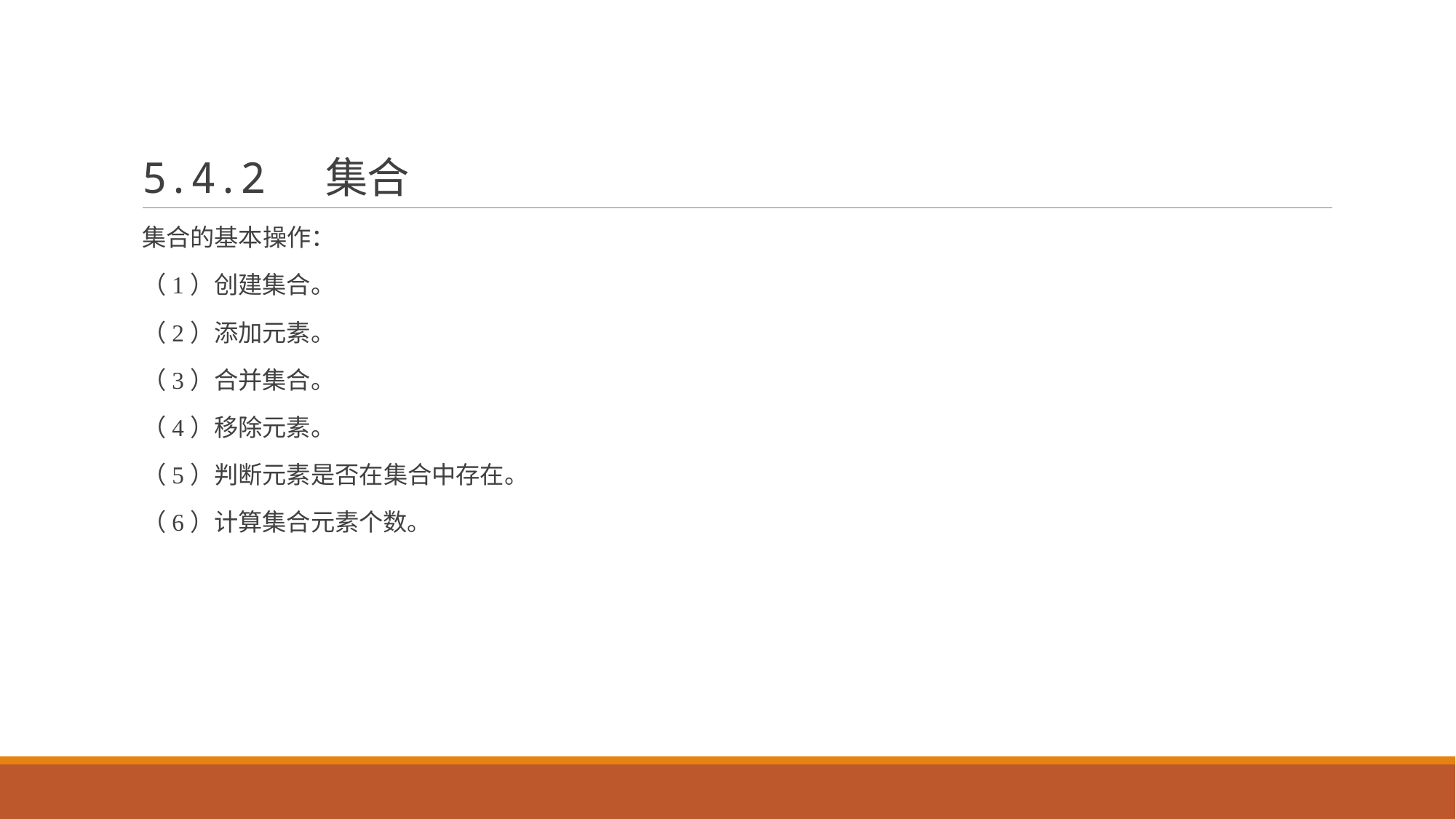

# 5.4.2  集合
集合的基本操作：
（1）创建集合。
（2）添加元素。
（3）合并集合。
（4）移除元素。
（5）判断元素是否在集合中存在。
（6）计算集合元素个数。